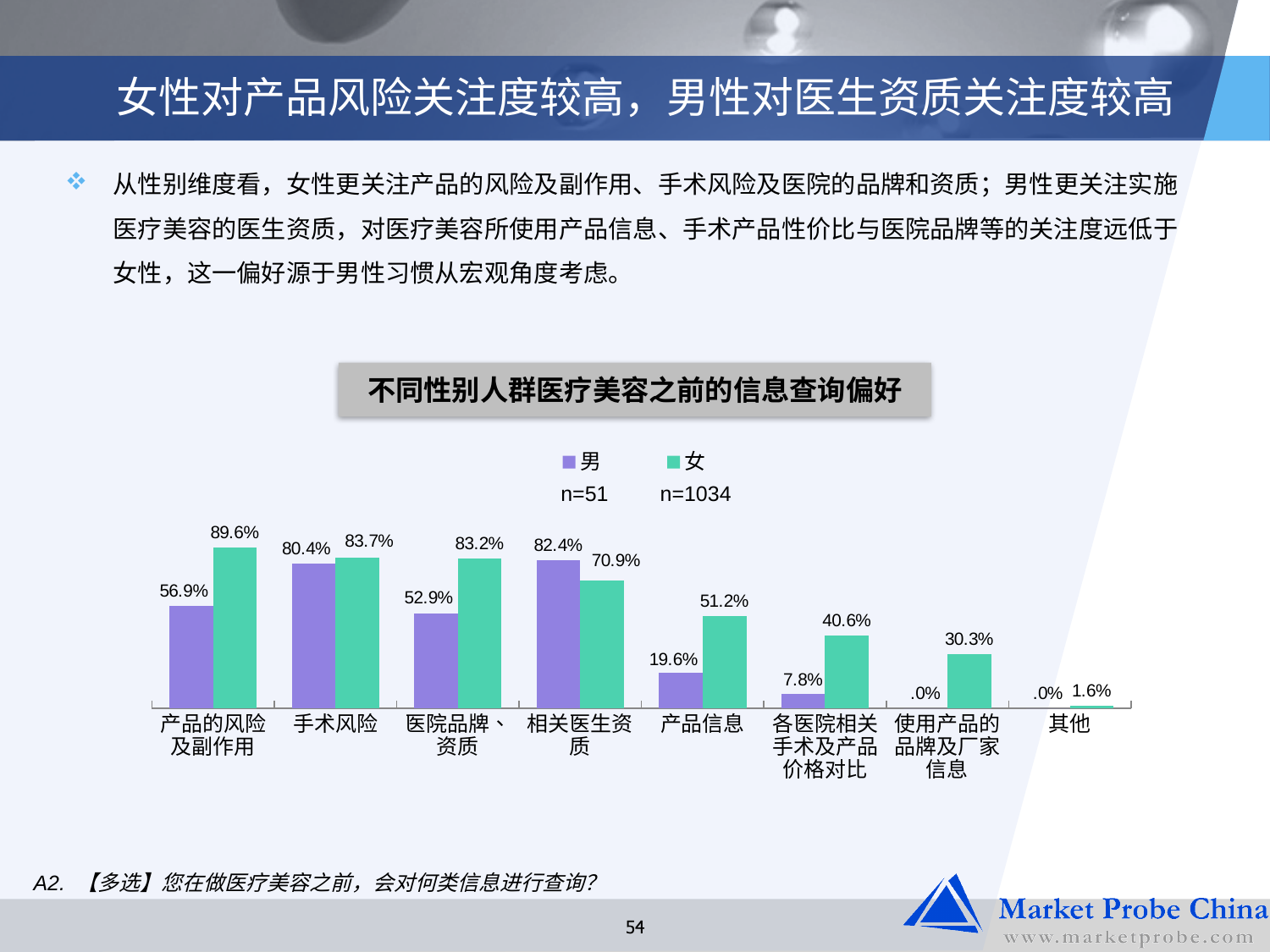

# 女性对产品风险关注度较高，男性对医生资质关注度较高
从性别维度看，女性更关注产品的风险及副作用、手术风险及医院的品牌和资质；男性更关注实施医疗美容的医生资质，对医疗美容所使用产品信息、手术产品性价比与医院品牌等的关注度远低于女性，这一偏好源于男性习惯从宏观角度考虑。
不同性别人群医疗美容之前的信息查询偏好

### Chart

| Category | 男 | 女 |
|---|---|---|
| 产品的风险及副作用 | 0.5686274509803924 | 0.895551257253385 |
| 手术风险 | 0.803921568627451 | 0.8365570599613151 |
| 医院品牌、资质 | 0.5294117647058824 | 0.8317214700193427 |
| 相关医生资质 | 0.823529411764706 | 0.7088974854932304 |
| 产品信息 | 0.19607843137254904 | 0.511605415860735 |
| 各医院相关手术及产品价格对比 | 0.0784313725490196 | 0.40618955512572535 |
| 使用产品的品牌及厂家信息 | 0.0 | 0.3027079303675048 |
| 其他 | 0.0 | 0.016441005802707936 |
| n=51 | n=1034 |
| --- | --- |
A2. 【多选】您在做医疗美容之前，会对何类信息进行查询？
54